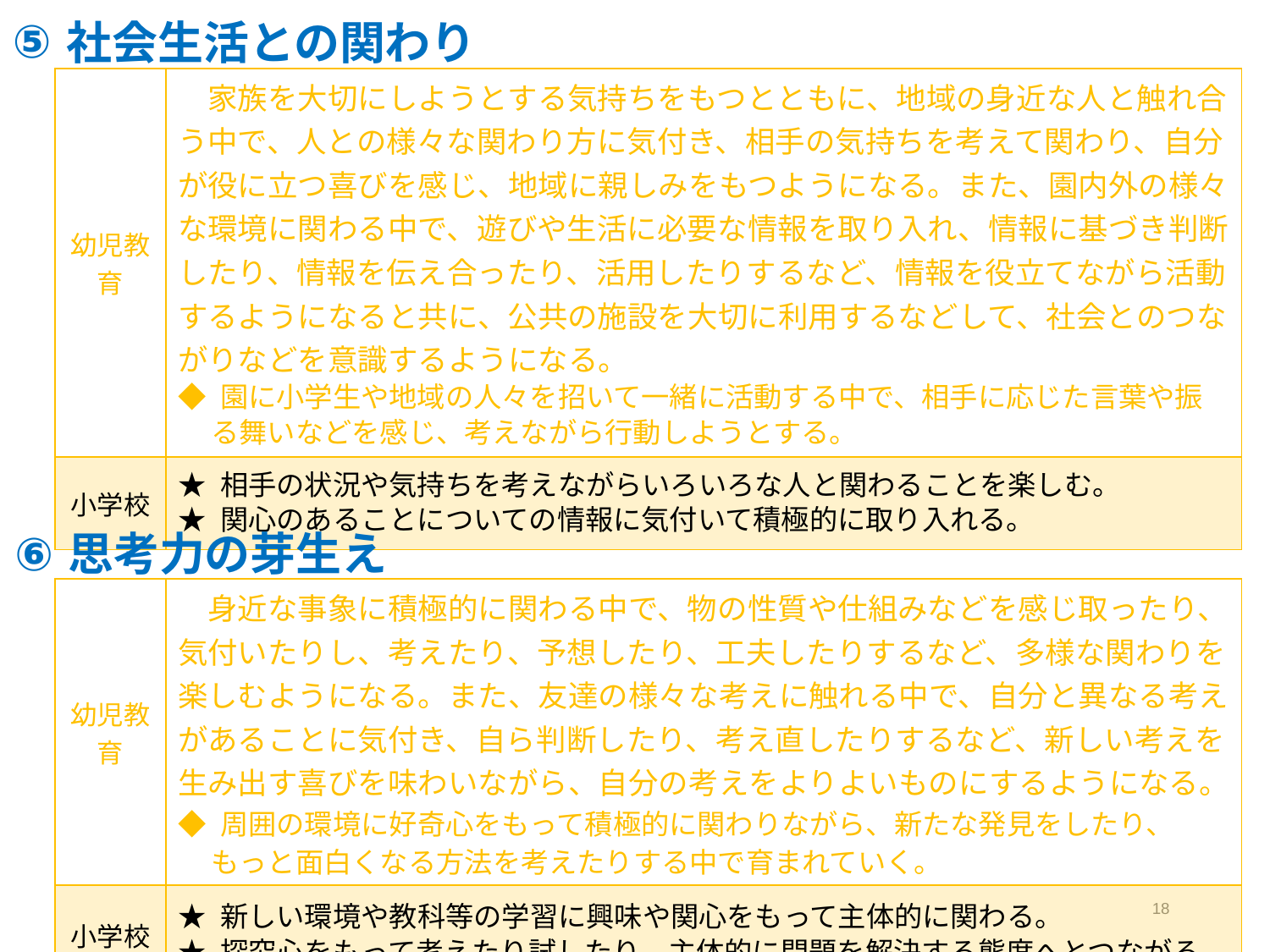

⑤
社会生活との関わり
| 幼児教育 | 家族を大切にしようとする気持ちをもつとともに、地域の身近な人と触れ合う中で、人との様々な関わり方に気付き、相手の気持ちを考えて関わり、自分が役に立つ喜びを感じ、地域に親しみをもつようになる。また、園内外の様々な環境に関わる中で、遊びや生活に必要な情報を取り入れ、情報に基づき判断したり、情報を伝え合ったり、活用したりするなど、情報を役立てながら活動するようになると共に、公共の施設を大切に利用するなどして、社会とのつながりなどを意識するようになる。 ◆ 園に小学生や地域の人々を招いて一緒に活動する中で、相手に応じた言葉や振 る舞いなどを感じ、考えながら行動しようとする。 |
| --- | --- |
| 小学校 | ★ 相手の状況や気持ちを考えながらいろいろな人と関わることを楽しむ。 ★ 関心のあることについての情報に気付いて積極的に取り入れる。 |
⑥
思考力の芽生え
| 幼児教育 | 身近な事象に積極的に関わる中で、物の性質や仕組みなどを感じ取ったり、気付いたりし、考えたり、予想したり、工夫したりするなど、多様な関わりを楽しむようになる。また、友達の様々な考えに触れる中で、自分と異なる考えがあることに気付き、自ら判断したり、考え直したりするなど、新しい考えを生み出す喜びを味わいながら、自分の考えをよりよいものにするようになる。 ◆ 周囲の環境に好奇心をもって積極的に関わりながら、新たな発見をしたり、 もっと面白くなる方法を考えたりする中で育まれていく。 |
| --- | --- |
| 小学校 | ★ 新しい環境や教科等の学習に興味や関心をもって主体的に関わる。 ★ 探究心をもって考えたり試したり、主体的に問題を解決する態度へとつながる。 |
18